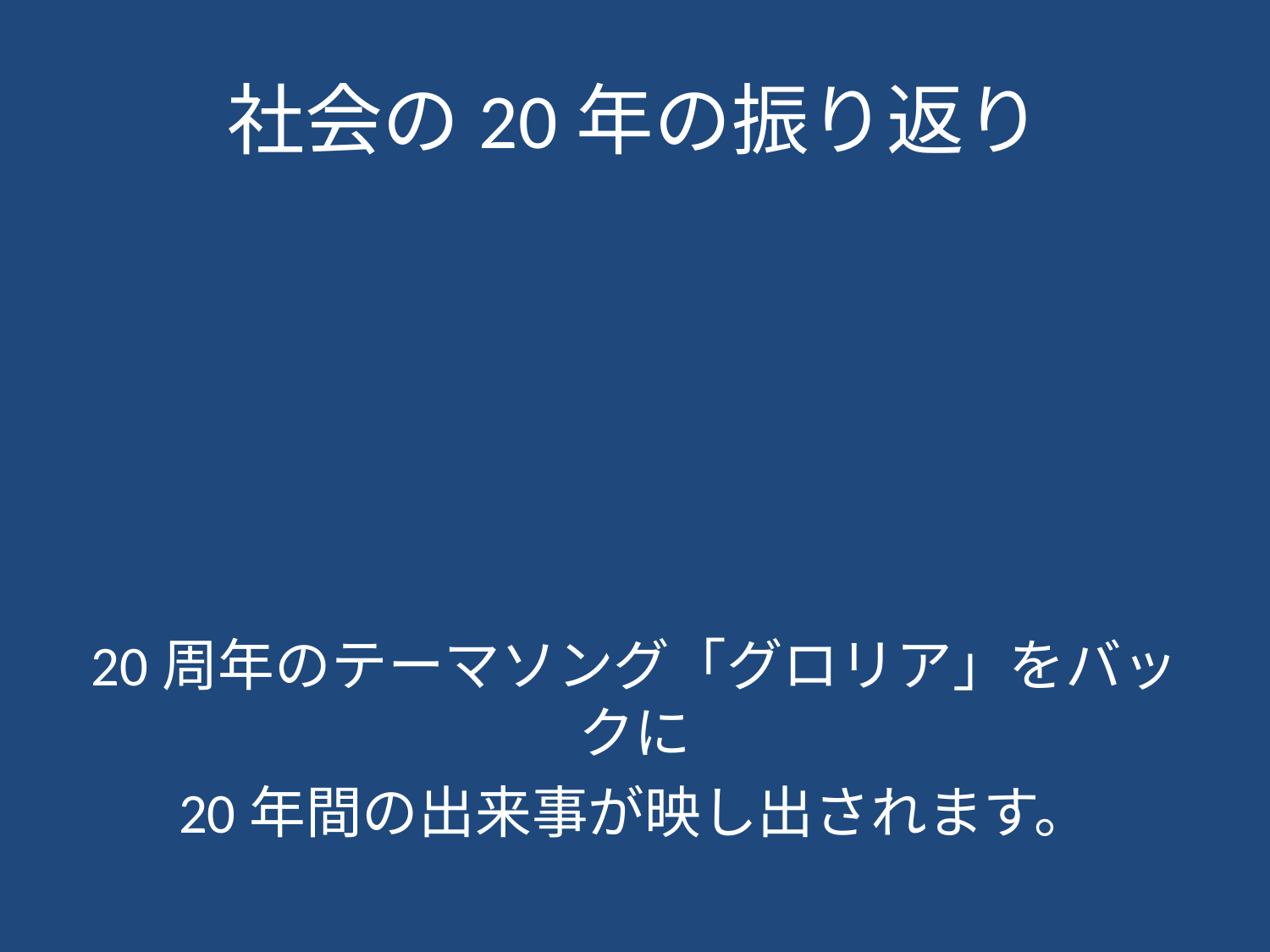

# 社会の20年の振り返り
20周年のテーマソング「グロリア」をバックに
20年間の出来事が映し出されます。